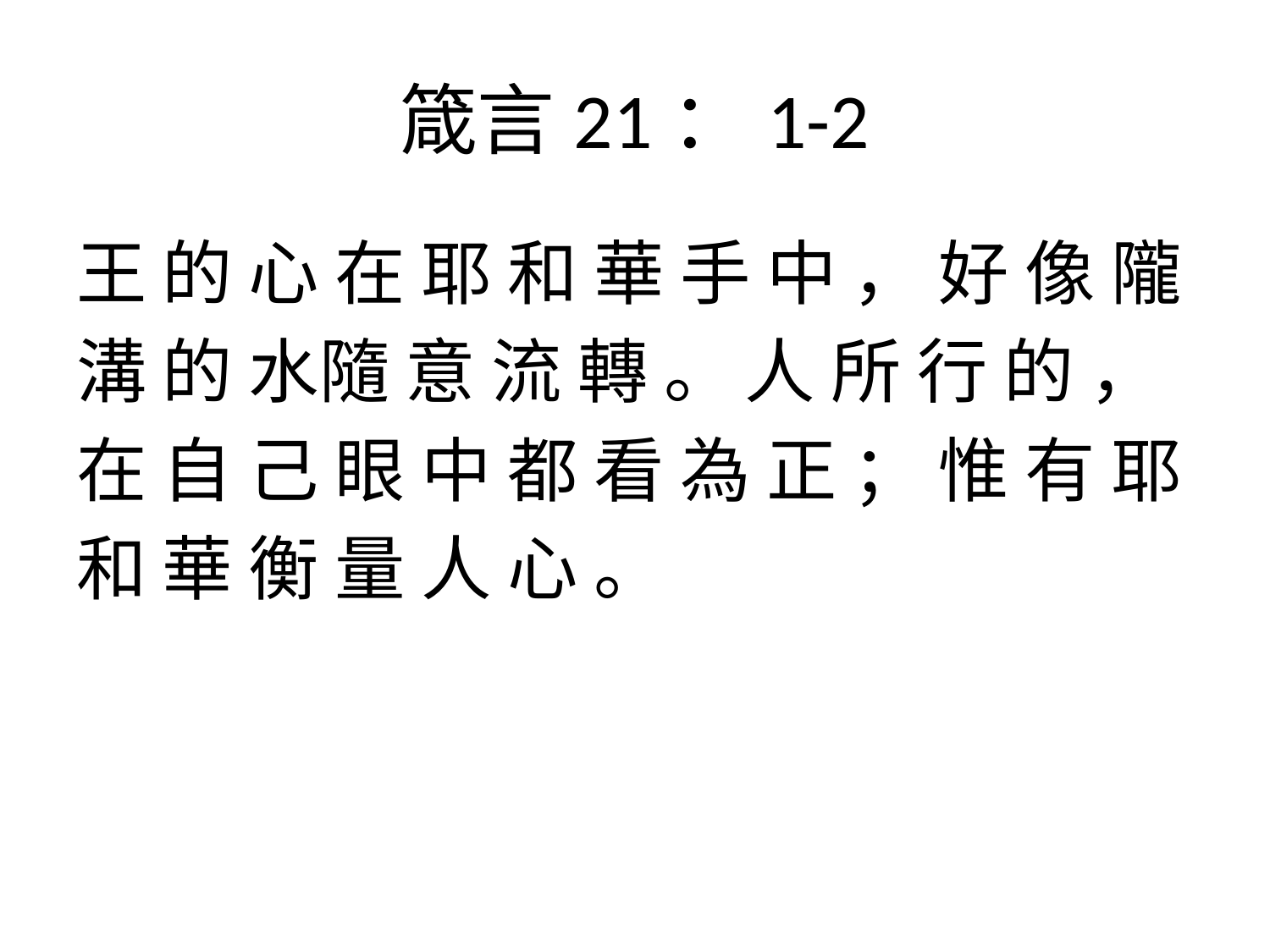

# 箴言21：1-2
王 的 心 在 耶 和 華 手 中 ， 好 像 隴
溝 的 水隨 意 流 轉 。 人 所 行 的 ，
在 自 己 眼 中 都 看 為 正 ； 惟 有 耶
和 華 衡 量 人 心 。